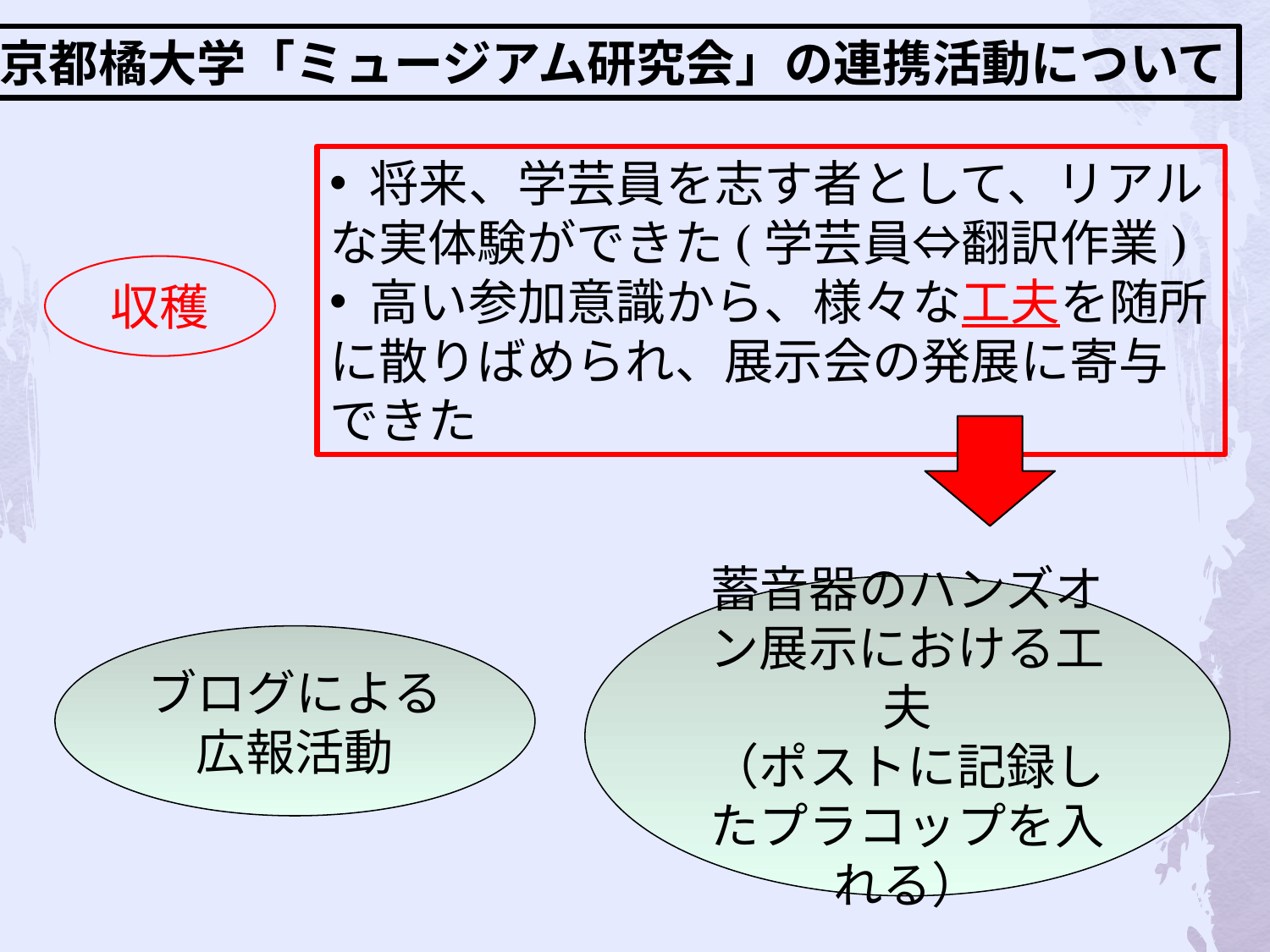

京都橘大学「ミュージアム研究会」の連携活動について
 将来、学芸員を志す者として、リアルな実体験ができた(学芸員⇔翻訳作業)
 高い参加意識から、様々な工夫を随所に散りばめられ、展示会の発展に寄与できた
収穫

蓄音器のハンズオン展示における工夫
（ポストに記録したプラコップを入れる）
ブログによる
広報活動